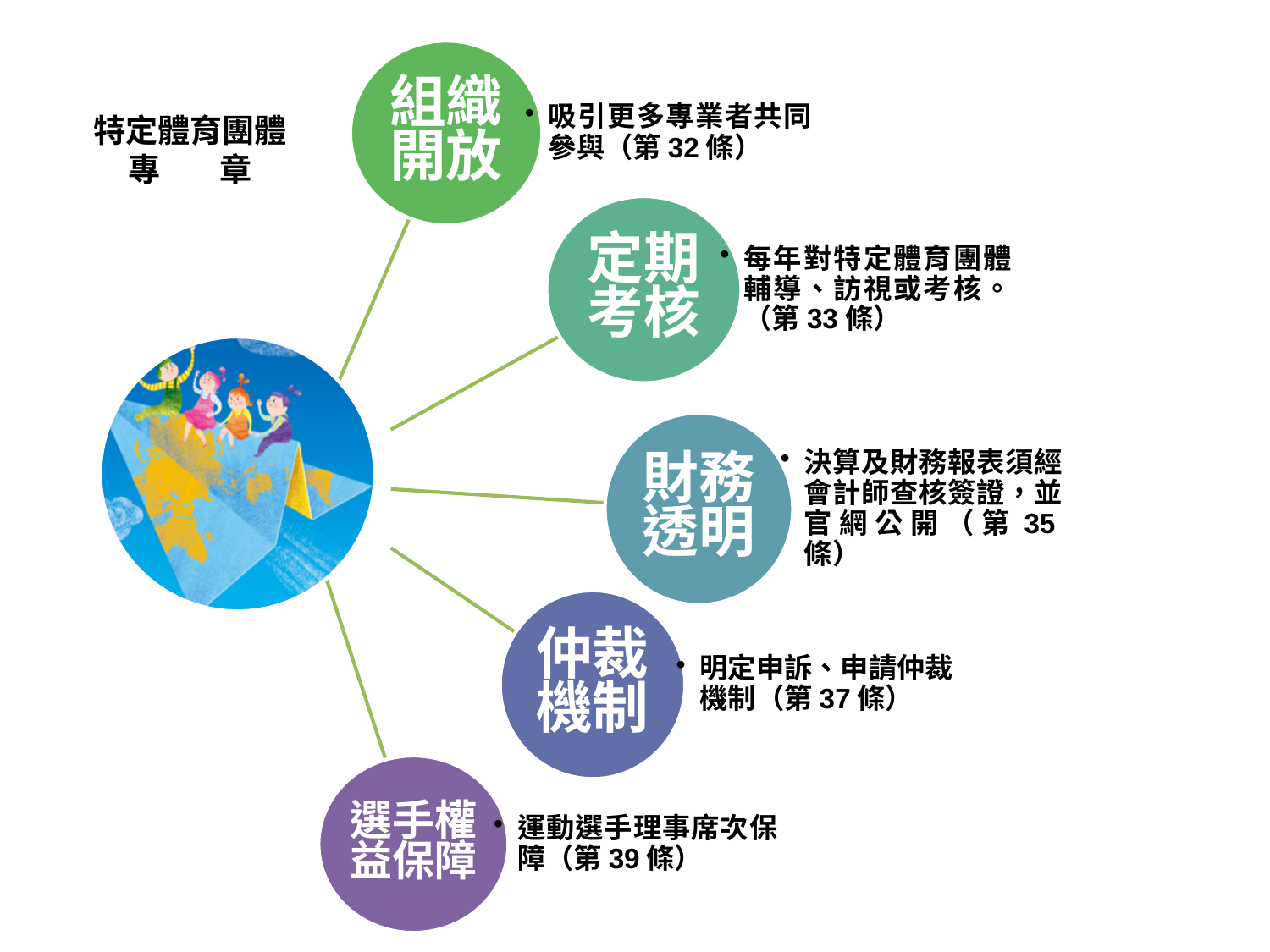

組織開放
吸引更多專業者共同參與（第32條）
定期考核
每年對特定體育團體輔導、訪視或考核。（第33條）
財務透明
決算及財務報表須經會計師查核簽證，並官網公開（第35條）
仲裁機制
明定申訴、申請仲裁機制（第37條）
選手權益保障
運動選手理事席次保障（第39條）
# 特定體育團體 專        章